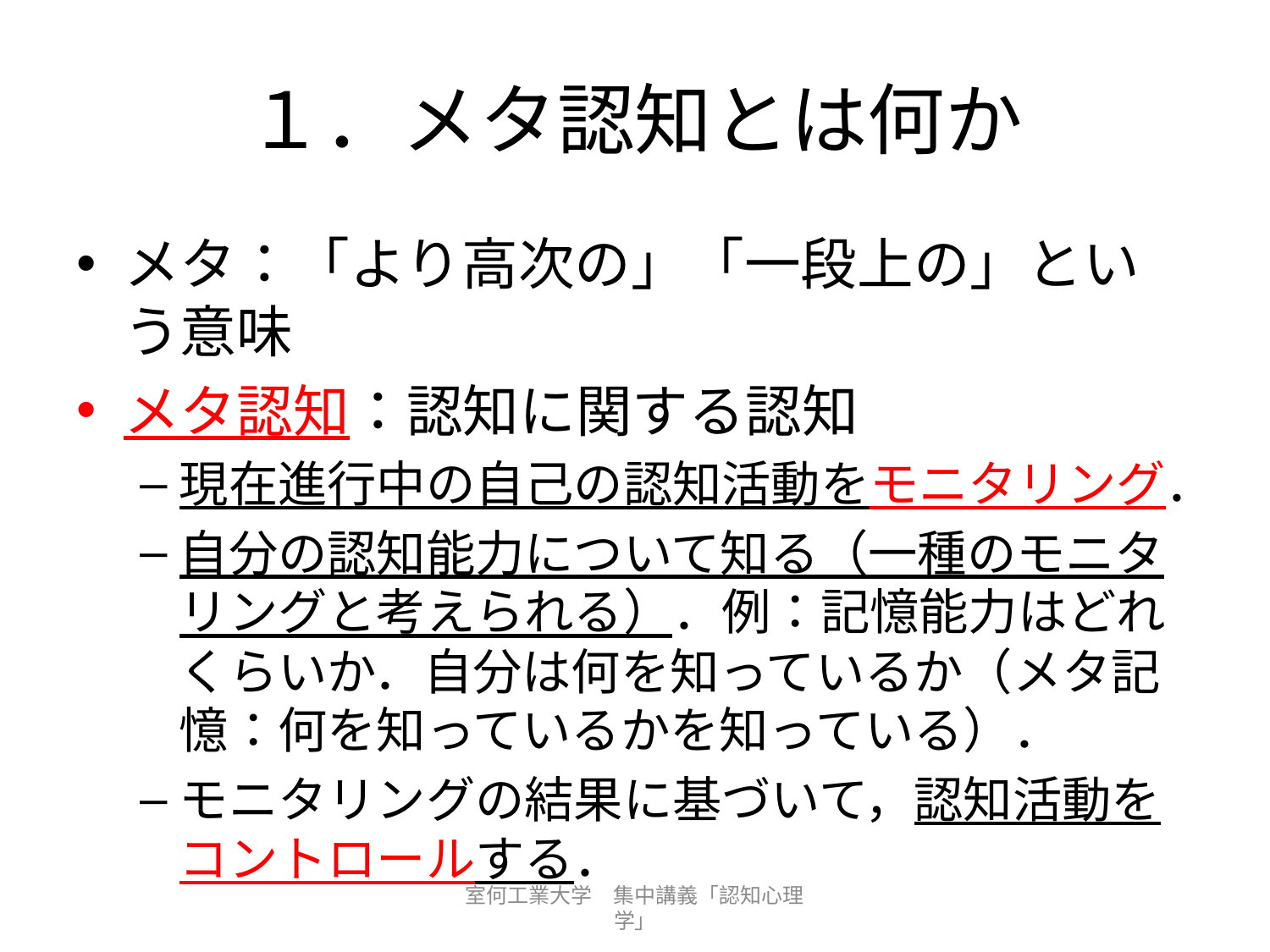

# １．メタ認知とは何か
メタ：「より高次の」「一段上の」という意味
メタ認知：認知に関する認知
現在進行中の自己の認知活動をモニタリング．
自分の認知能力について知る（一種のモニタリングと考えられる）．例：記憶能力はどれくらいか．自分は何を知っているか（メタ記憶：何を知っているかを知っている）．
モニタリングの結果に基づいて，認知活動をコントロールする．
室何工業大学　集中講義「認知心理学」